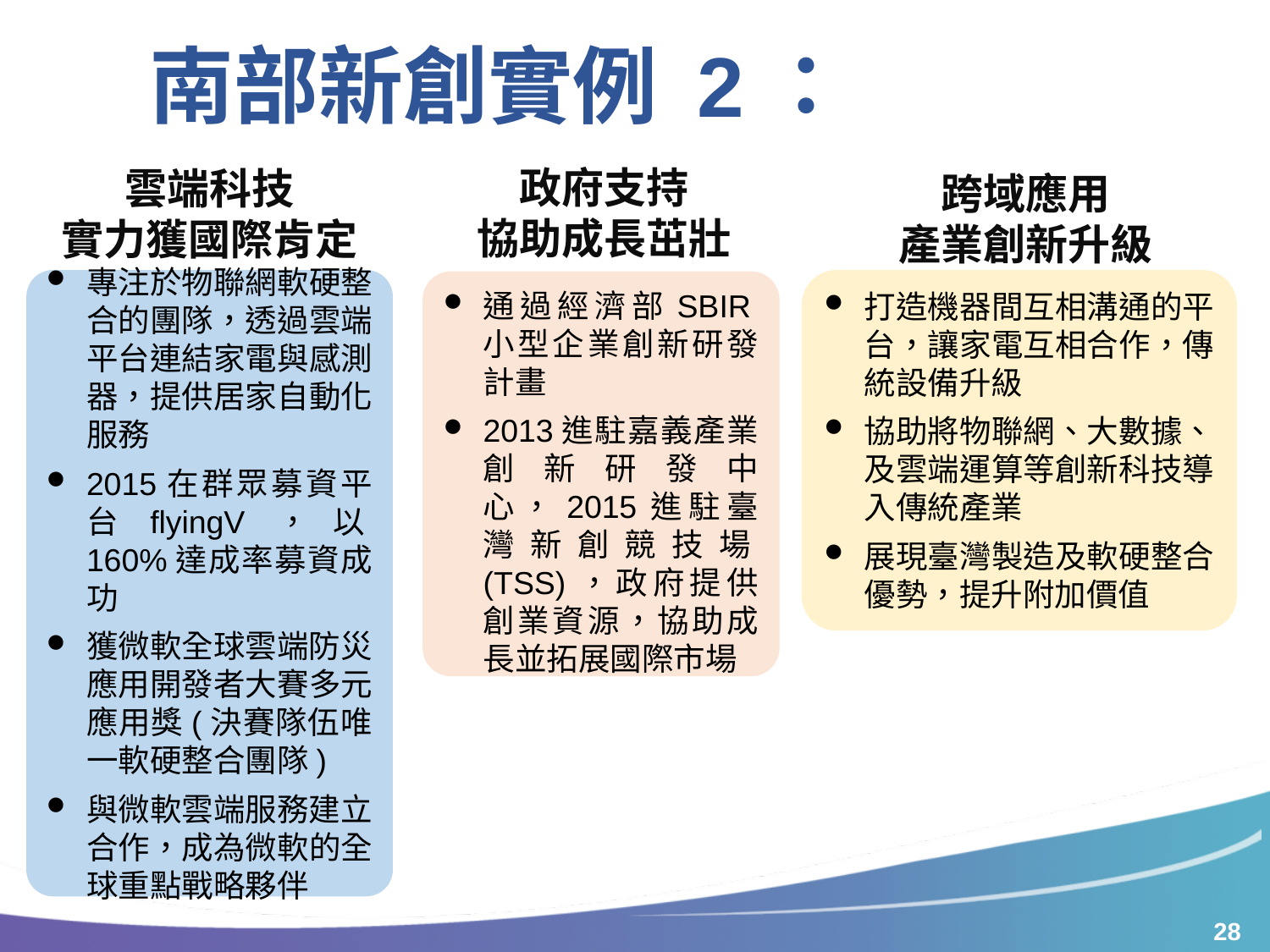

南部新創實例 2：
政府支持
協助成長茁壯
雲端科技
實力獲國際肯定
跨域應用
產業創新升級
專注於物聯網軟硬整合的團隊，透過雲端平台連結家電與感測器，提供居家自動化服務
2015在群眾募資平台flyingV，以160%達成率募資成功
獲微軟全球雲端防災應用開發者大賽多元應用獎(決賽隊伍唯一軟硬整合團隊)
與微軟雲端服務建立合作，成為微軟的全球重點戰略夥伴
打造機器間互相溝通的平台，讓家電互相合作，傳統設備升級
協助將物聯網、大數據、及雲端運算等創新科技導入傳統產業
展現臺灣製造及軟硬整合優勢，提升附加價值
通過經濟部SBIR小型企業創新研發計畫
2013進駐嘉義產業創新研發中心，2015進駐臺灣新創競技場(TSS)，政府提供創業資源，協助成長並拓展國際市場
28